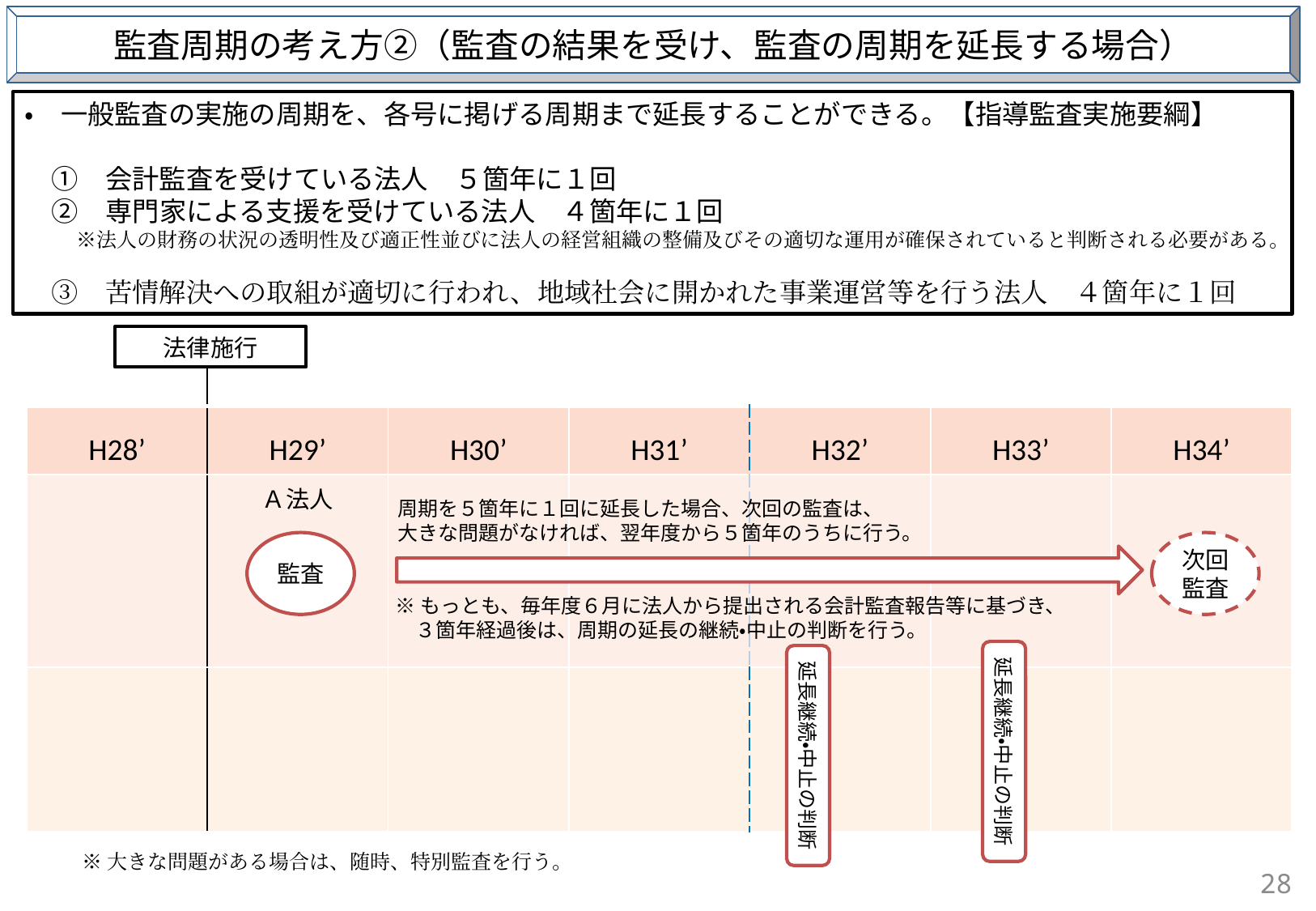

監査周期の考え方②（監査の結果を受け、監査の周期を延長する場合）
・　一般監査の実施の周期を、各号に掲げる周期まで延長することができる。【指導監査実施要綱】

　①　会計監査を受けている法人　５箇年に１回
　②　専門家による支援を受けている法人　４箇年に１回
　       ※法人の財務の状況の透明性及び適正性並びに法人の経営組織の整備及びその適切な運用が確保されていると判断される必要がある。

　③　苦情解決への取組が適切に行われ、地域社会に開かれた事業運営等を行う法人　４箇年に１回
法律施行
|  |  |  |  |  |  |  |
| --- | --- | --- | --- | --- | --- | --- |
| H28’ | H29’ | H30’ | H31’ | H32’ | H33’ | H34’ |
|  | Ａ法人 |  |  |  |  |  |
|  |  |  |  |  |  |  |
周期を５箇年に１回に延長した場合、次回の監査は、
大きな問題がなければ、翌年度から５箇年のうちに行う。
監査
次回
監査

※もっとも、毎年度６月に法人から提出される会計監査報告等に基づき、
　３箇年経過後は、周期の延長の継続・中止の判断を行う。
延長継続・中止の判断
延長継続・中止の判断
※大きな問題がある場合は、随時、特別監査を行う。
28